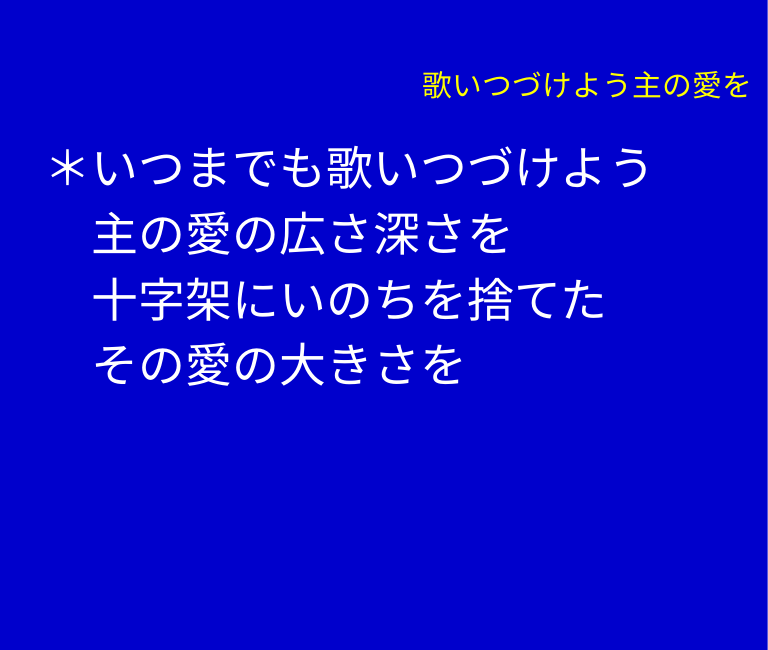

# 歌いつづけよう主の愛を
＊いつまでも歌いつづけよう
　主の愛の広さ深さを
　十字架にいのちを捨てた
　その愛の大きさを